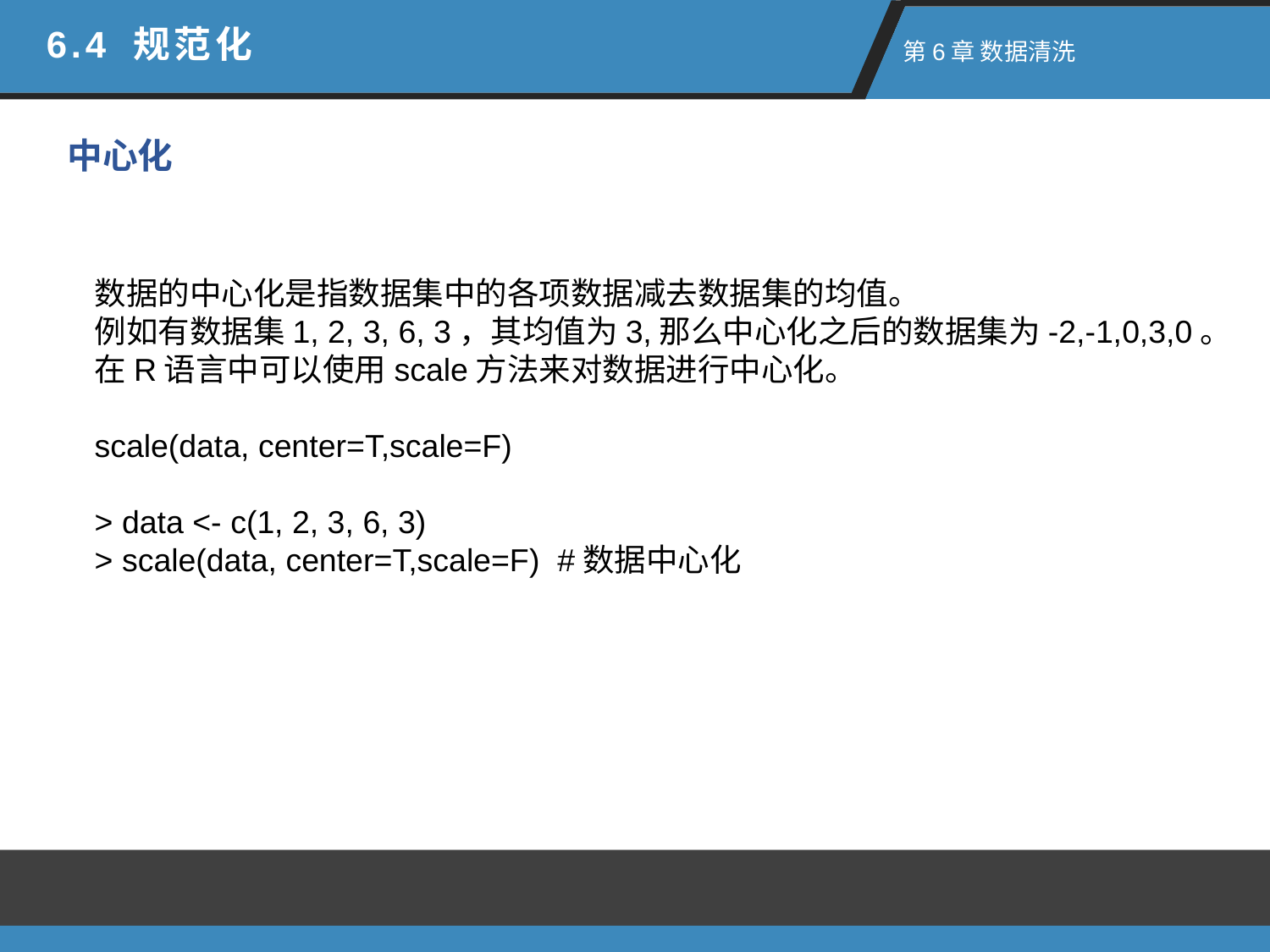

6.4 规范化
  第6章 数据清洗
中心化

数据的中心化是指数据集中的各项数据减去数据集的均值。
例如有数据集1, 2, 3, 6, 3，其均值为3,那么中心化之后的数据集为-2,-1,0,3,0。
在R语言中可以使用scale方法来对数据进行中心化。

scale(data, center=T,scale=F)

> data <- c(1, 2, 3, 6, 3)
> scale(data, center=T,scale=F)  #数据中心化